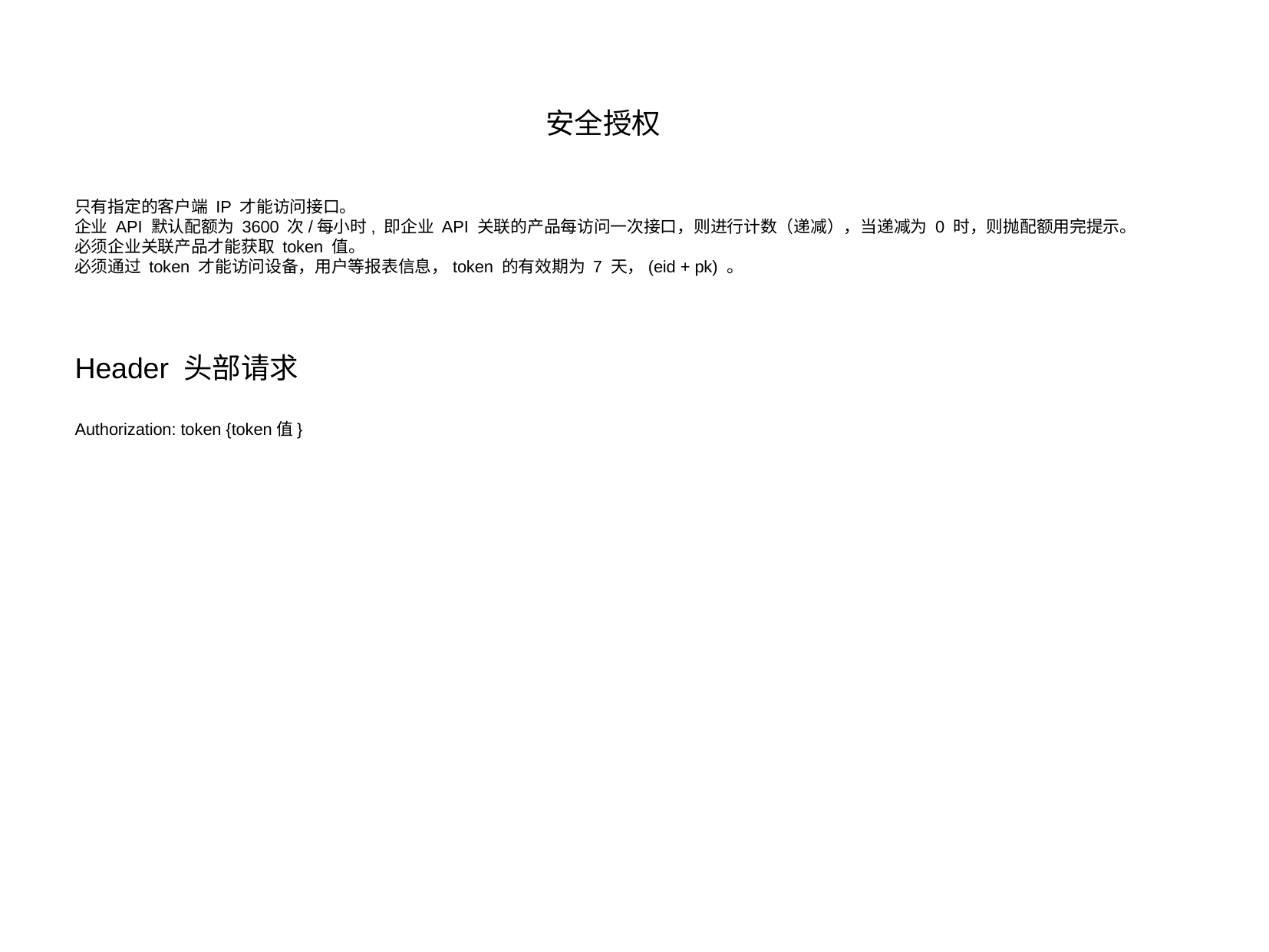

安全授权
只有指定的客户端 IP 才能访问接口。
企业 API 默认配额为 3600 次/每小时, 即企业 API 关联的产品每访问一次接口，则进行计数（递减），当递减为 0 时，则抛配额用完提示。
必须企业关联产品才能获取 token 值。
必须通过 token 才能访问设备，用户等报表信息，token 的有效期为 7 天，(eid + pk) 。
Header 头部请求

Authorization: token {token值}